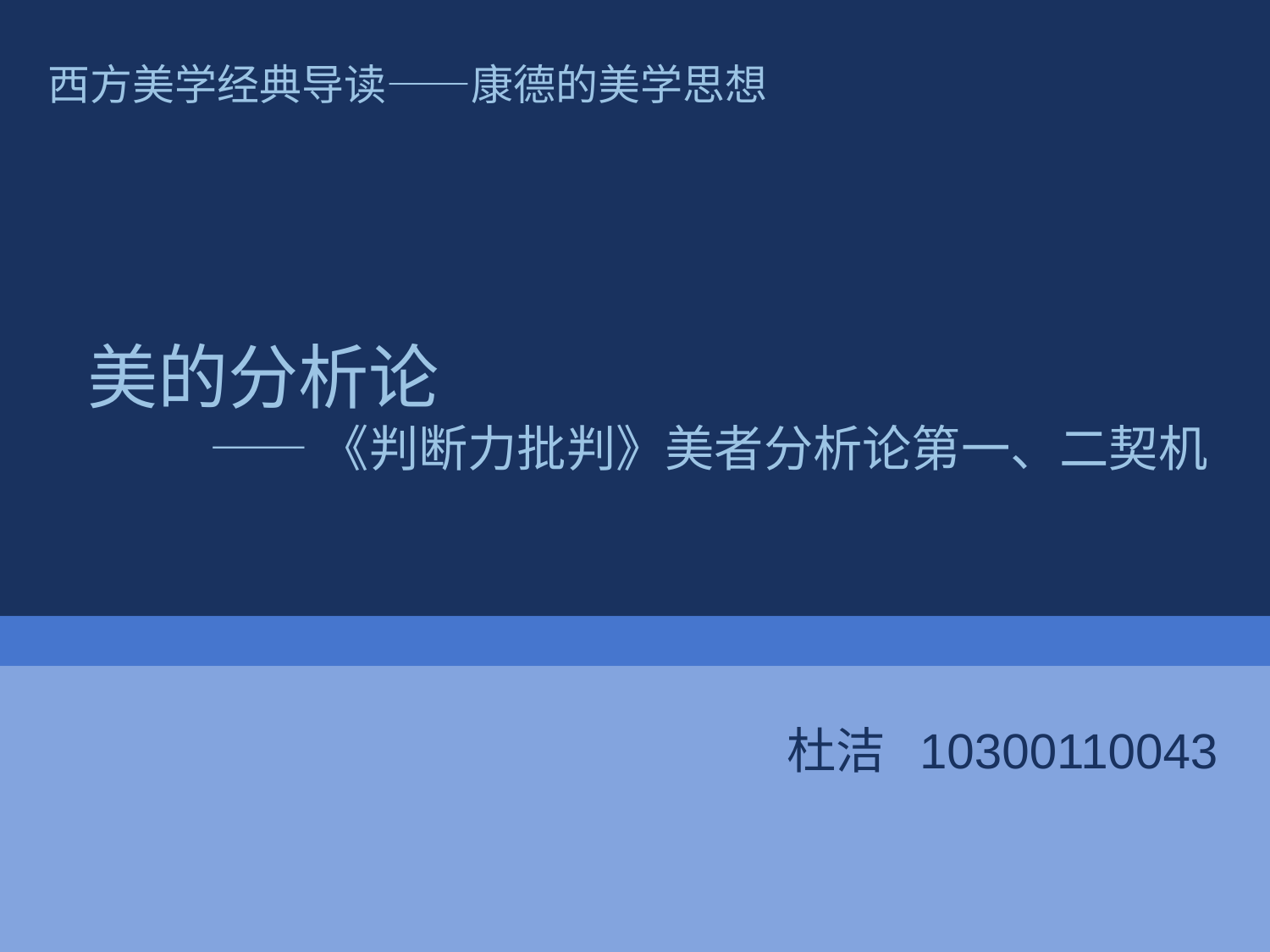

西方美学经典导读——康德的美学思想
美的分析论
——《判断力批判》美者分析论第一、二契机

杜洁  10300110043